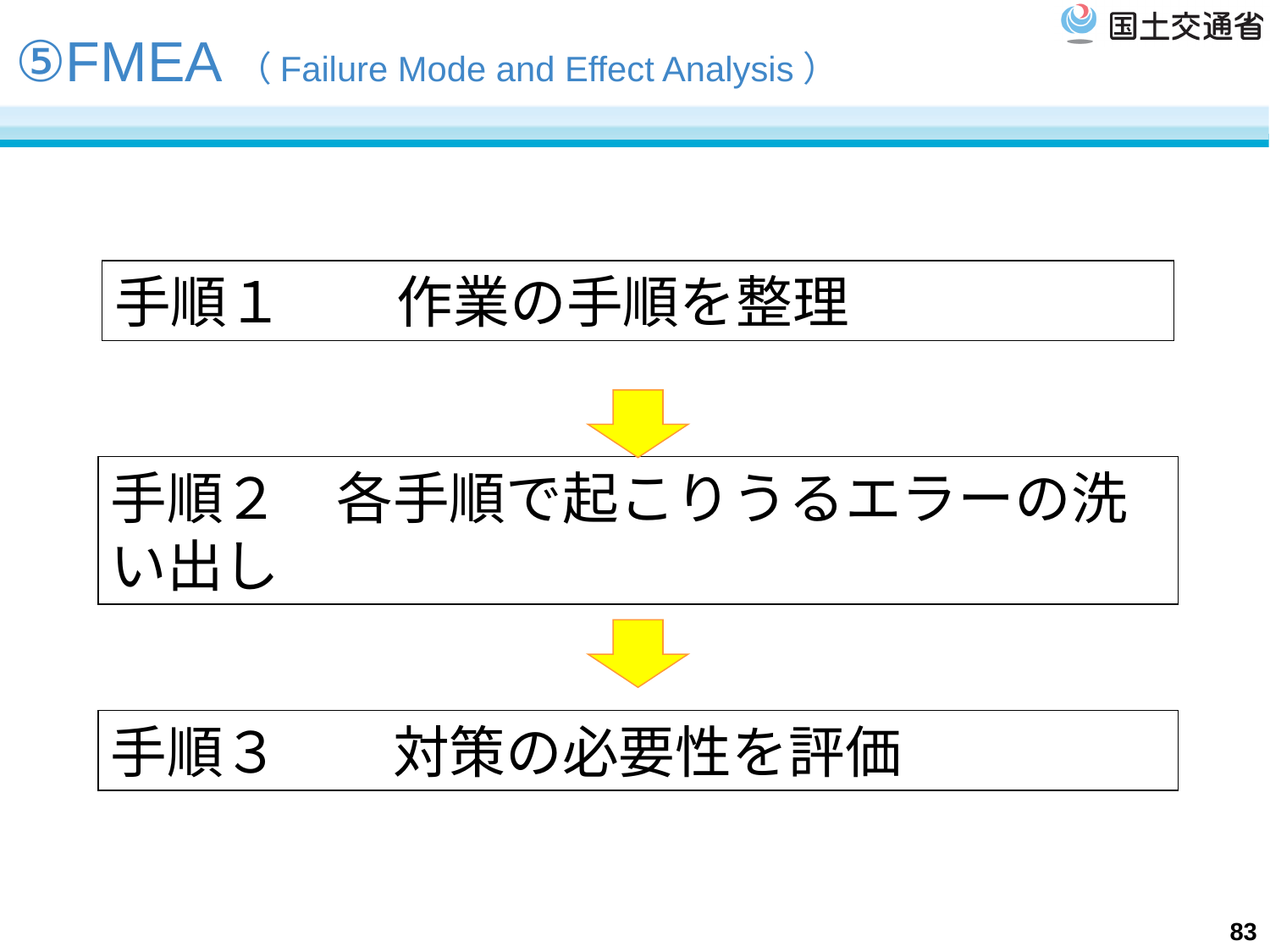

# ⑤FMEA（Failure Mode and Effect Analysis）
手順１　　作業の手順を整理

手順２　各手順で起こりうるエラーの洗い出し

手順３　　対策の必要性を評価
83